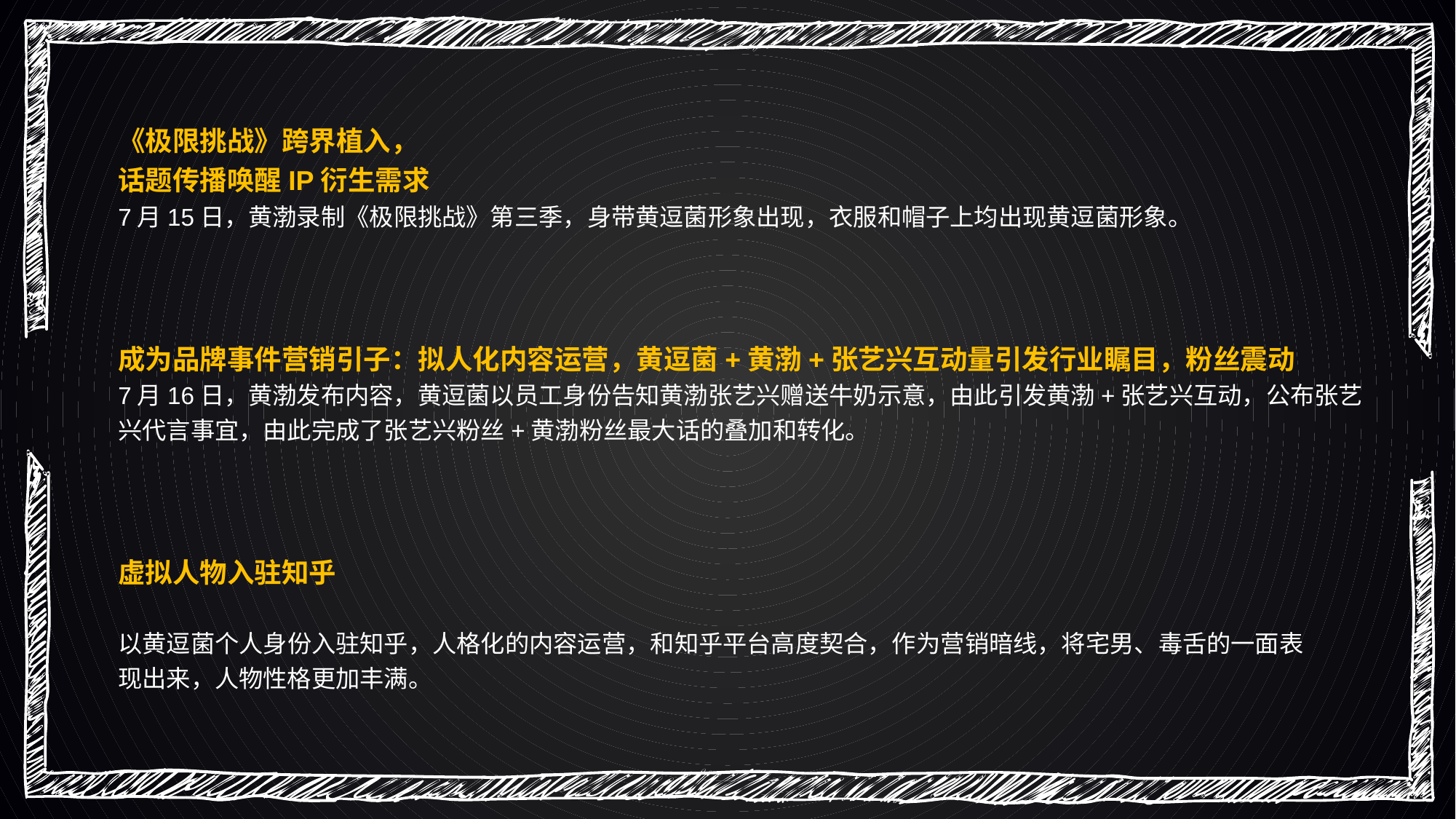

《极限挑战》跨界植入，
话题传播唤醒IP衍生需求
7月15日，黄渤录制《极限挑战》第三季，身带黄逗菌形象出现，衣服和帽子上均出现黄逗菌形象。
成为品牌事件营销引子：拟人化内容运营，黄逗菌+黄渤+张艺兴互动量引发行业瞩目，粉丝震动
7月16日，黄渤发布内容，黄逗菌以员工身份告知黄渤张艺兴赠送牛奶示意，由此引发黄渤+张艺兴互动，公布张艺兴代言事宜，由此完成了张艺兴粉丝+黄渤粉丝最大话的叠加和转化。
虚拟人物入驻知乎

以黄逗菌个人身份入驻知乎，人格化的内容运营，和知乎平台高度契合，作为营销暗线，将宅男、毒舌的一面表现出来，人物性格更加丰满。